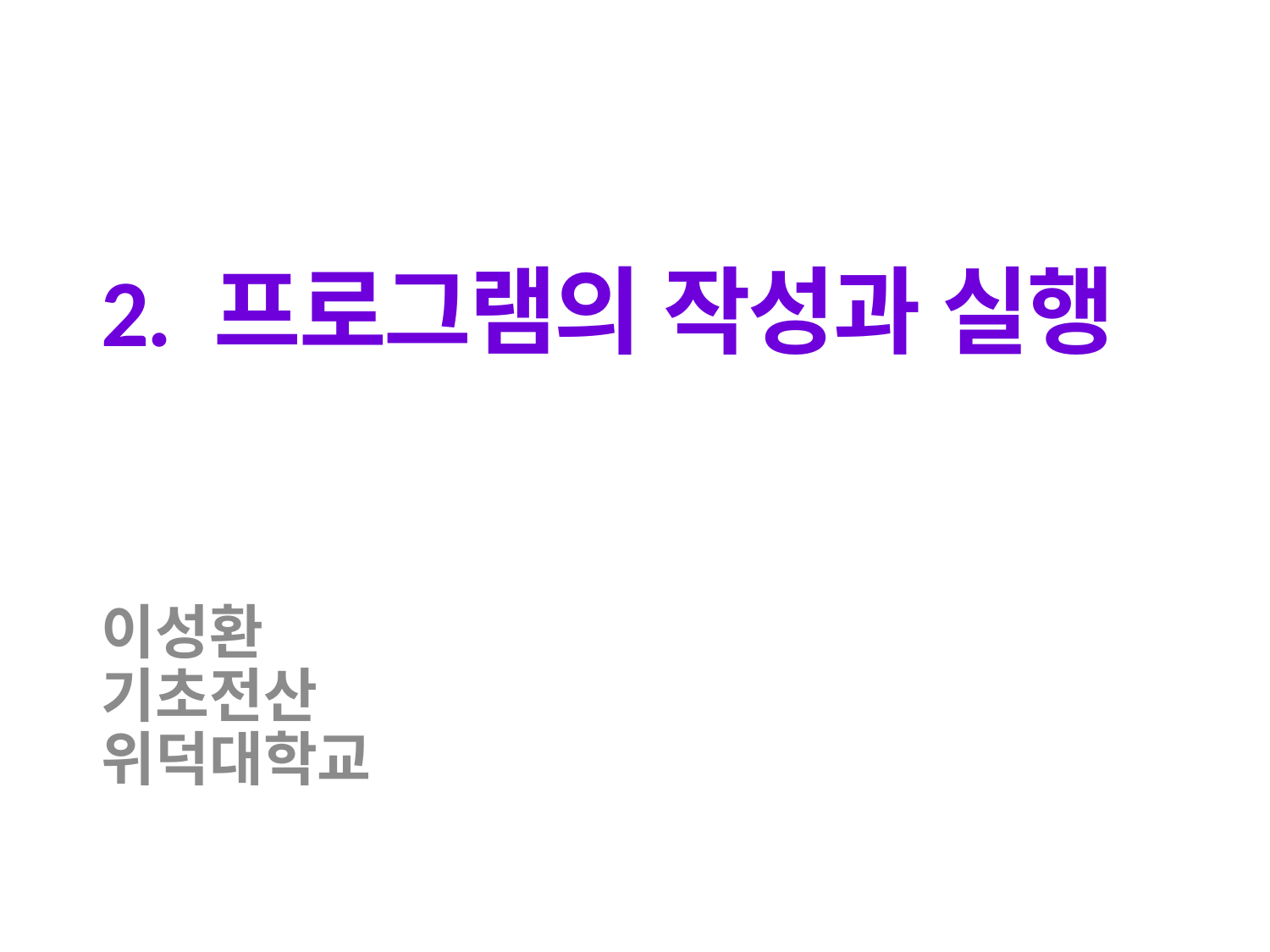

# 2. 프로그램의 작성과 실행
이성환
기초전산
위덕대학교